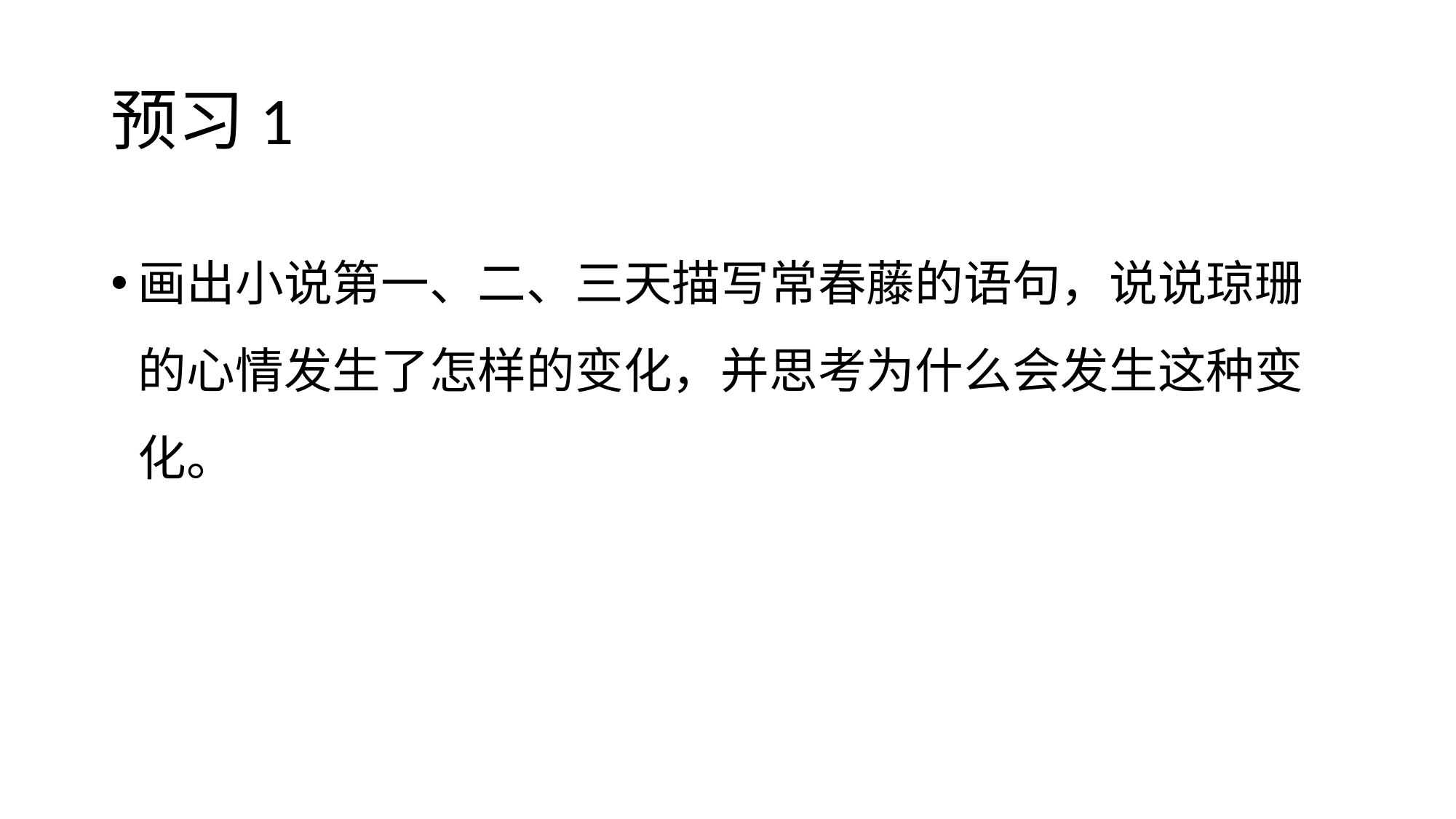

# 预习1
画出小说第一、二、三天描写常春藤的语句，说说琼珊的心情发生了怎样的变化，并思考为什么会发生这种变化。